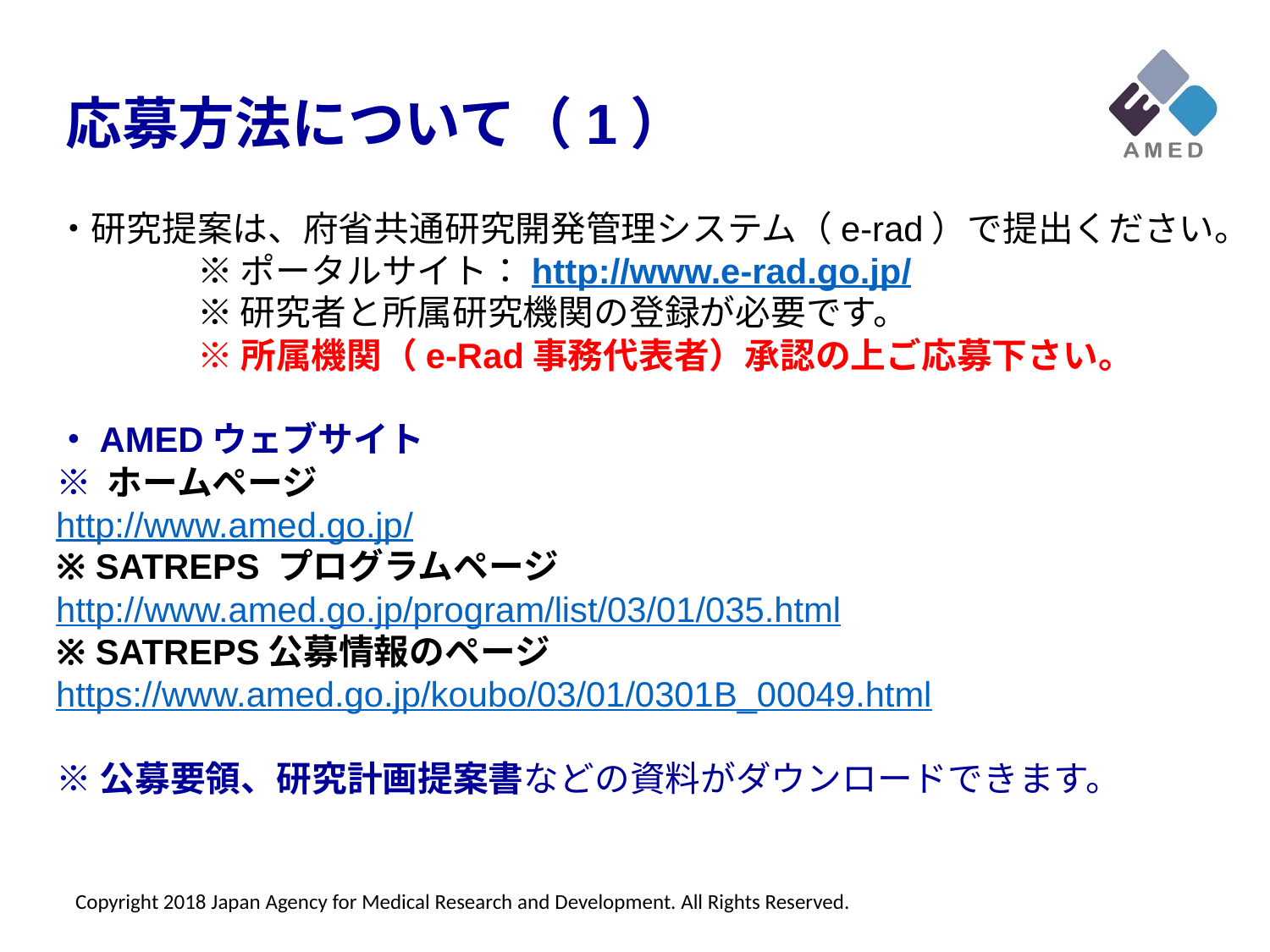

応募方法について（1）
・研究提案は、府省共通研究開発管理システム（e-rad）で提出ください。
　　　　※ ポータルサイト：http://www.e-rad.go.jp/
　　　　※ 研究者と所属研究機関の登録が必要です。
　　　　※ 所属機関（e-Rad事務代表者）承認の上ご応募下さい。

・AMEDウェブサイト
※ ホームページ
http://www.amed.go.jp/
※ SATREPS プログラムページ
http://www.amed.go.jp/program/list/03/01/035.html
※ SATREPS公募情報のページ
https://www.amed.go.jp/koubo/03/01/0301B_00049.html

※公募要領、研究計画提案書などの資料がダウンロードできます。
Copyright 2018 Japan Agency for Medical Research and Development. All Rights Reserved.